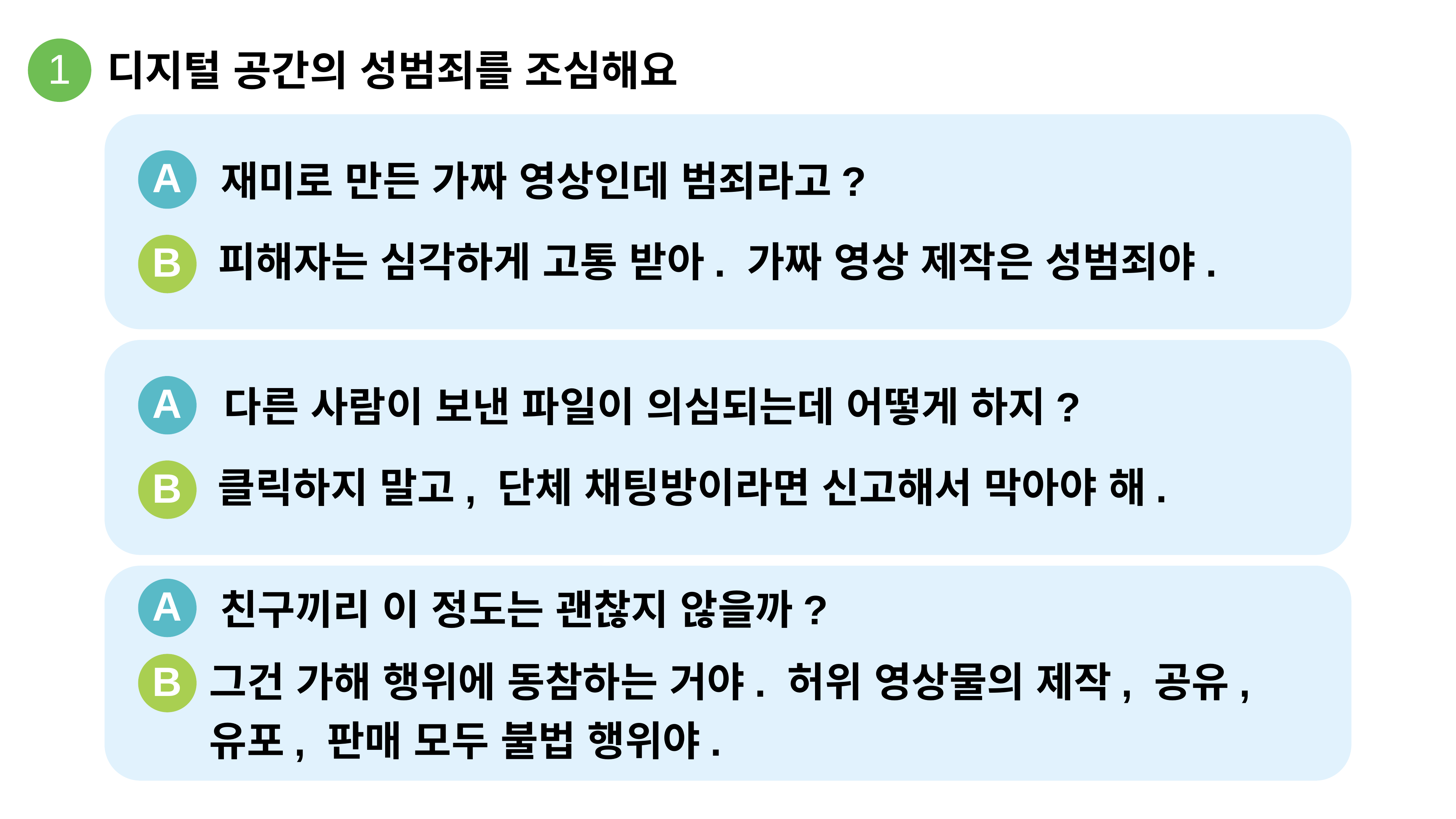

1
디지털 공간의 성범죄를 조심해요

A
재미로 만든 가짜 영상인데 범죄라고?
피해자는 심각하게 고통 받아. 가짜 영상 제작은 성범죄야.

B

A
다른 사람이 보낸 파일이 의심되는데 어떻게 하지?
클릭하지 말고, 단체 채팅방이라면 신고해서 막아야 해.

B

A
친구끼리 이 정도는 괜찮지 않을까?
그건 가해 행위에 동참하는 거야. 허위 영상물의 제작, 공유,
유포, 판매 모두 불법 행위야.

B